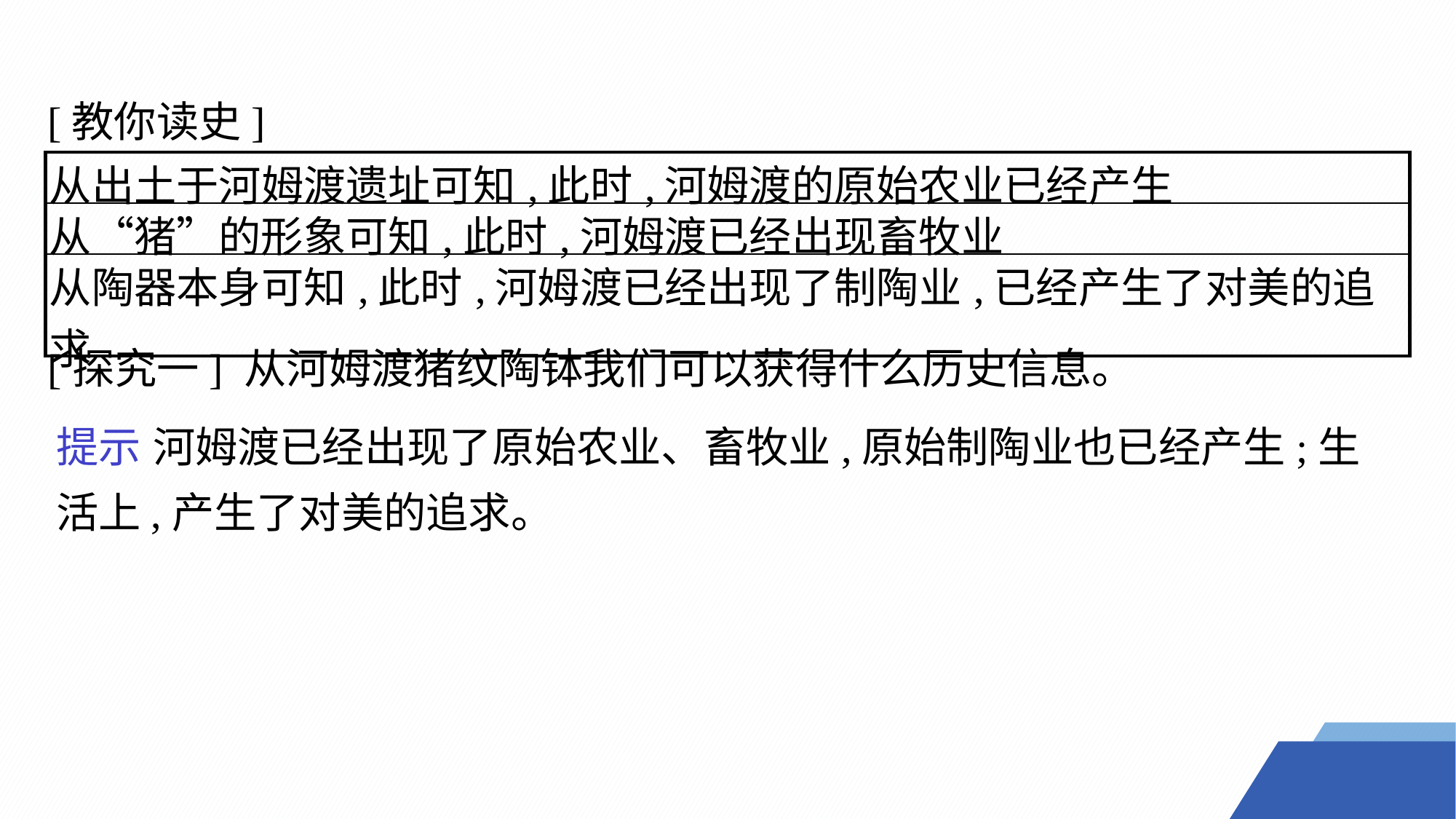

[教你读史]
| 从出土于河姆渡遗址可知,此时,河姆渡的原始农业已经产生 |
| --- |
| 从“猪”的形象可知,此时,河姆渡已经出现畜牧业 |
| 从陶器本身可知,此时,河姆渡已经出现了制陶业,已经产生了对美的追求 |
[探究一] 从河姆渡猪纹陶钵我们可以获得什么历史信息。
提示 河姆渡已经出现了原始农业、畜牧业,原始制陶业也已经产生;生活上,产生了对美的追求。